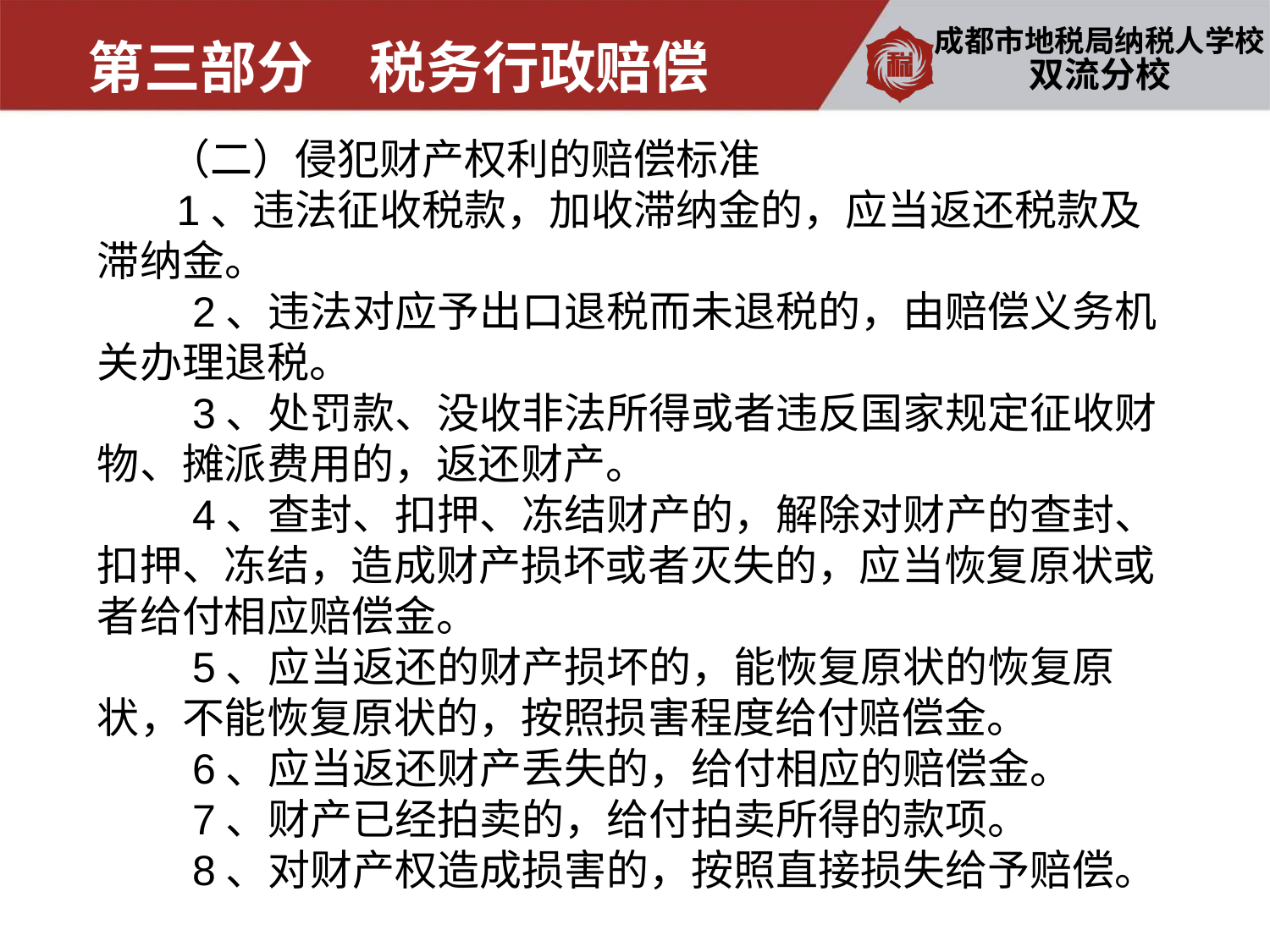

第三部分　税务行政赔偿
双流分校
　　（二）侵犯财产权利的赔偿标准
　　1、违法征收税款，加收滞纳金的，应当返还税款及滞纳金。
　　2、违法对应予出口退税而未退税的，由赔偿义务机关办理退税。
　　3、处罚款、没收非法所得或者违反国家规定征收财物、摊派费用的，返还财产。
　　4、查封、扣押、冻结财产的，解除对财产的查封、扣押、冻结，造成财产损坏或者灭失的，应当恢复原状或者给付相应赔偿金。
　　5、应当返还的财产损坏的，能恢复原状的恢复原状，不能恢复原状的，按照损害程度给付赔偿金。
　　6、应当返还财产丢失的，给付相应的赔偿金。
　　7、财产已经拍卖的，给付拍卖所得的款项。
　　8、对财产权造成损害的，按照直接损失给予赔偿。